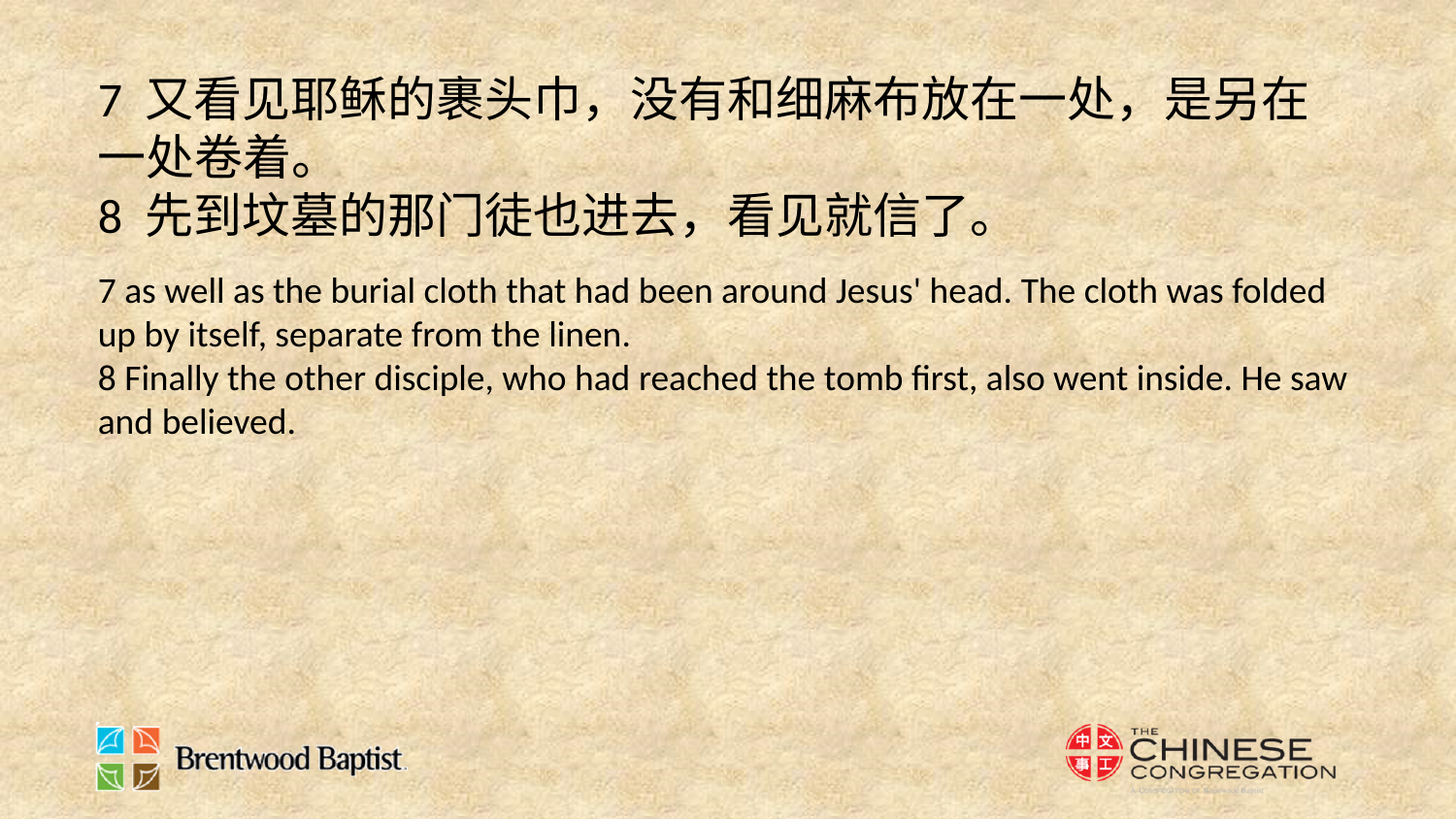

7 又看见耶稣的裹头巾，没有和细麻布放在一处，是另在一处卷着。
8 先到坟墓的那门徒也进去，看见就信了。

7 as well as the burial cloth that had been around Jesus' head. The cloth was folded up by itself, separate from the linen.
8 Finally the other disciple, who had reached the tomb first, also went inside. He saw and believed.